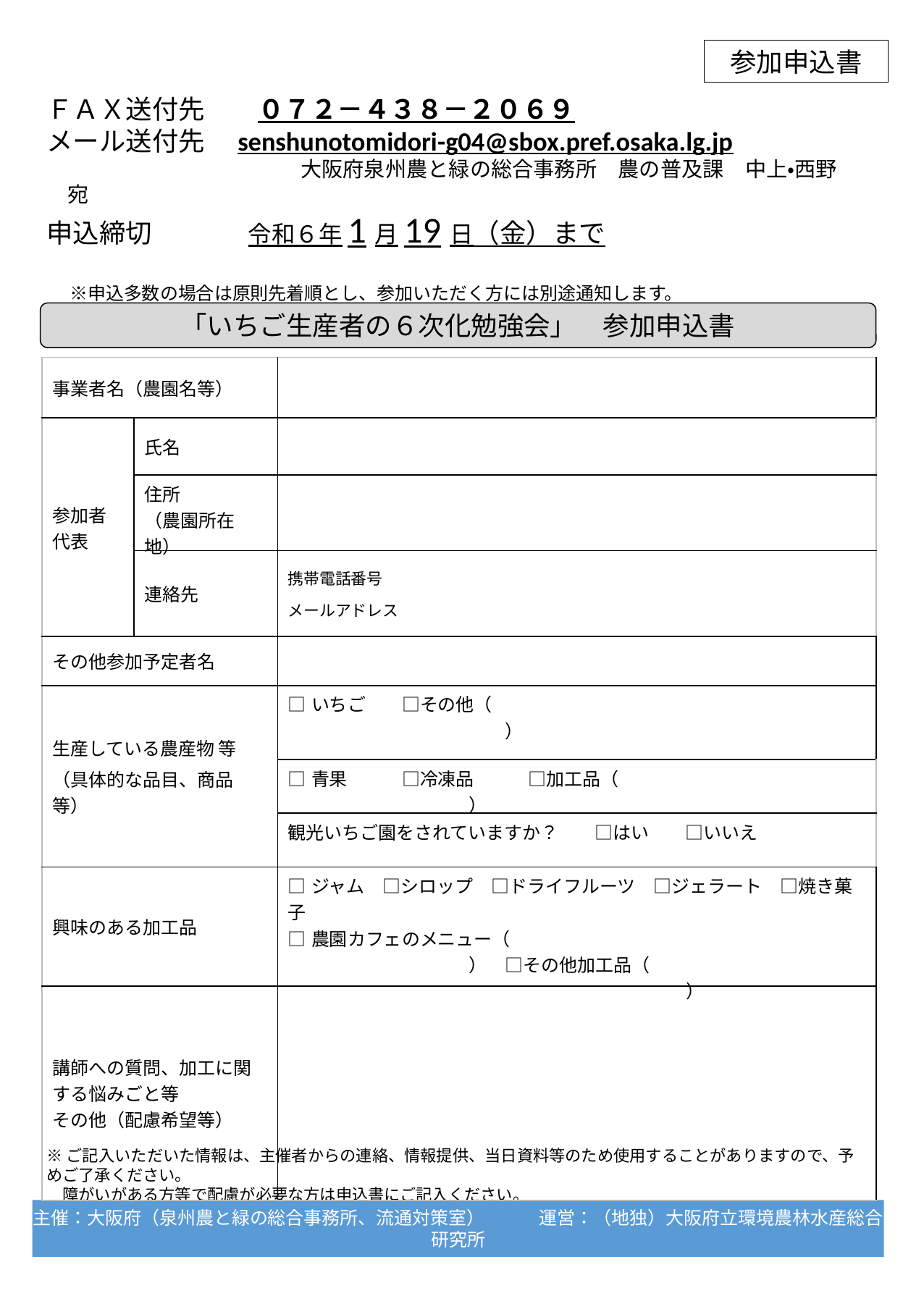

参加申込書
ＦＡＸ送付先　　０７２－４３８－２０６９
メール送付先　senshunotomidori-g04@sbox.pref.osaka.lg.jp
　　　　　　　　　　　　大阪府泉州農と緑の総合事務所　農の普及課　中上・西野　宛
申込締切　　　　令和６年1月19日（金）まで

　　※申込多数の場合は原則先着順とし、参加いただく方には別途通知します。
「いちご生産者の６次化勉強会」　参加申込書
| 事業者名（農園名等） |  |  |
| --- | --- | --- |
| 参加者 代表 | 氏名 |  |
|  | 住所 （農園所在地） |  |
|  | 連絡先 | 携帯電話番号 メールアドレス |
| その他参加予定者名 |  |  |
| 生産している農産物 等 （具体的な品目、商品等） |  | □いちご　　□その他（　　　　　　　　　　　　　　　　　　　　　　　　　　　　　　　　） |
| 生産している農産物 等 （具体的な品目、商品） |  | □青果　　　□冷凍品　　　□加工品（　　　　　　　　　　　　　　　　　　　　　　　） |
|  |  | 観光いちご園をされていますか？　　□はい　　□いいえ |
| 興味のある加工品 |  | □ジャム　□シロップ　□ドライフルーツ　□ジェラート　□焼き菓子　 □農園カフェのメニュー（ 　　　　　　　　　　　　　　　　　　　　　　　　　　　　　）　□その他加工品（ 　　　　　　　　　　　　　　　　　　　　　　　　　　　　　　　　　） |
| 講師への質問、加工に関する悩みごと等 その他（配慮希望等） |  |  |
※ご記入いただいた情報は、主催者からの連絡、情報提供、当日資料等のため使用することがありますので、予めご了承ください。
　障がいがある方等で配慮が必要な方は申込書にご記入ください。
主催：大阪府（泉州農と緑の総合事務所、流通対策室）　　　運営：（地独）大阪府立環境農林水産総合研究所